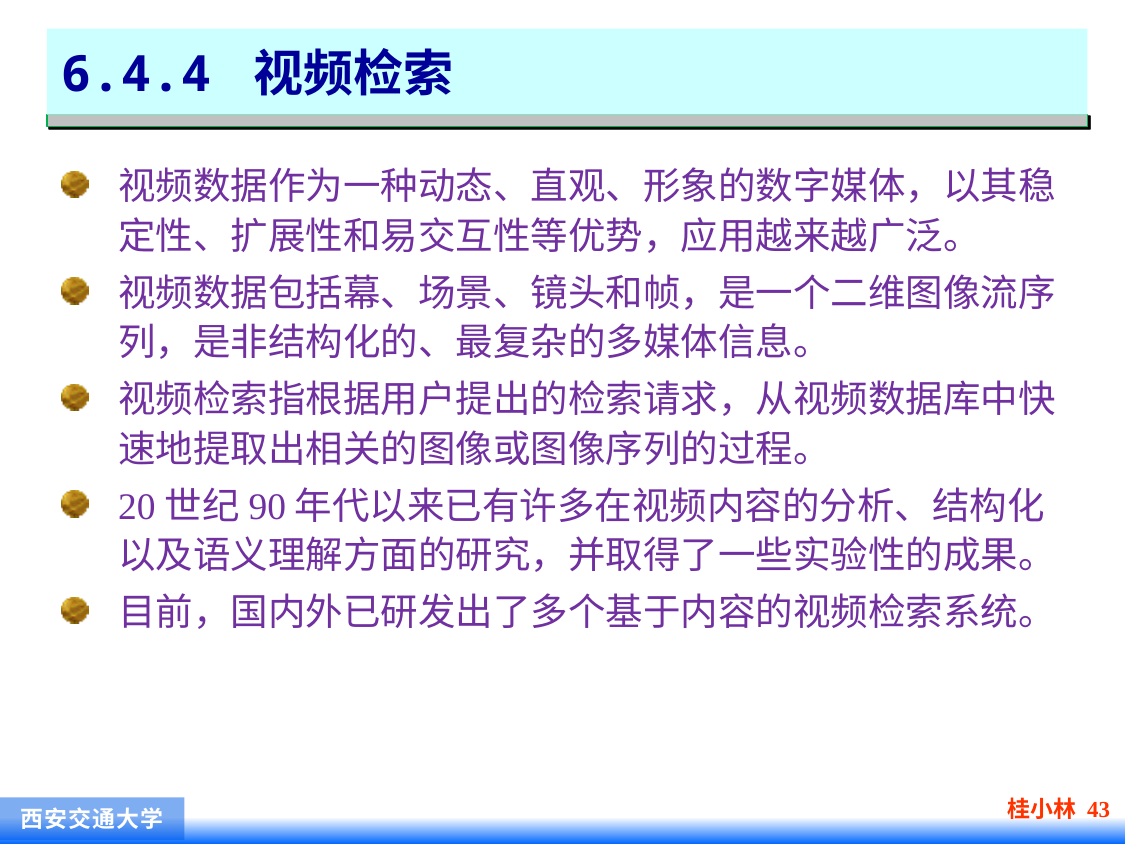

# 6.4.4 视频检索
视频数据作为一种动态、直观、形象的数字媒体，以其稳定性、扩展性和易交互性等优势，应用越来越广泛。
视频数据包括幕、场景、镜头和帧，是一个二维图像流序列，是非结构化的、最复杂的多媒体信息。
视频检索指根据用户提出的检索请求，从视频数据库中快速地提取出相关的图像或图像序列的过程。
20世纪90年代以来已有许多在视频内容的分析、结构化以及语义理解方面的研究，并取得了一些实验性的成果。
目前，国内外已研发出了多个基于内容的视频检索系统。

桂小林 43